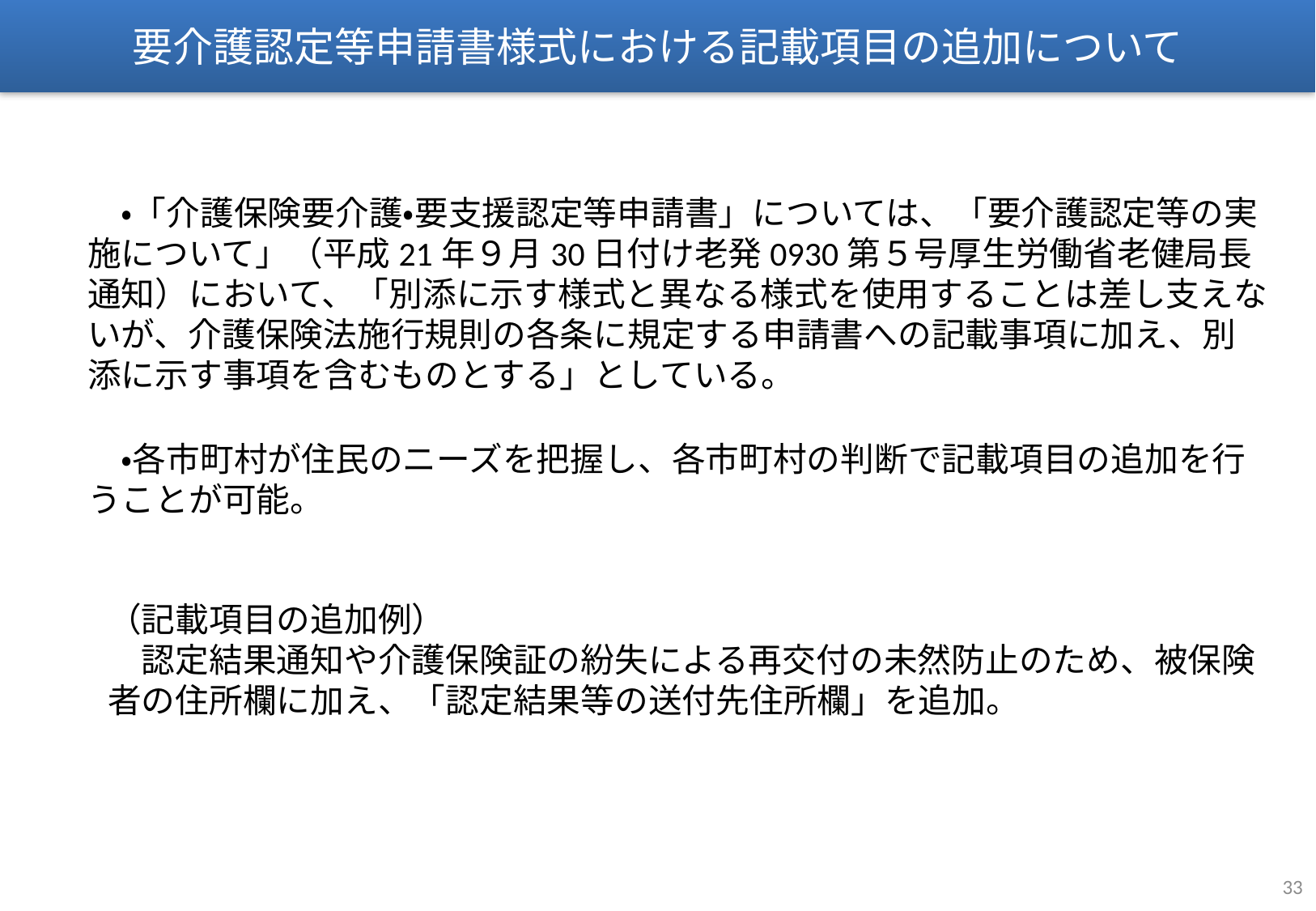

要介護認定等申請書様式における記載項目の追加について
　・「介護保険要介護・要支援認定等申請書」については、「要介護認定等の実施について」（平成21年９月30日付け老発0930第５号厚生労働省老健局長通知）において、「別添に示す様式と異なる様式を使用することは差し支えないが、介護保険法施行規則の各条に規定する申請書への記載事項に加え、別添に示す事項を含むものとする」としている。
　・各市町村が住民のニーズを把握し、各市町村の判断で記載項目の追加を行うことが可能。

（記載項目の追加例）
　認定結果通知や介護保険証の紛失による再交付の未然防止のため、被保険者の住所欄に加え、「認定結果等の送付先住所欄」を追加。

33